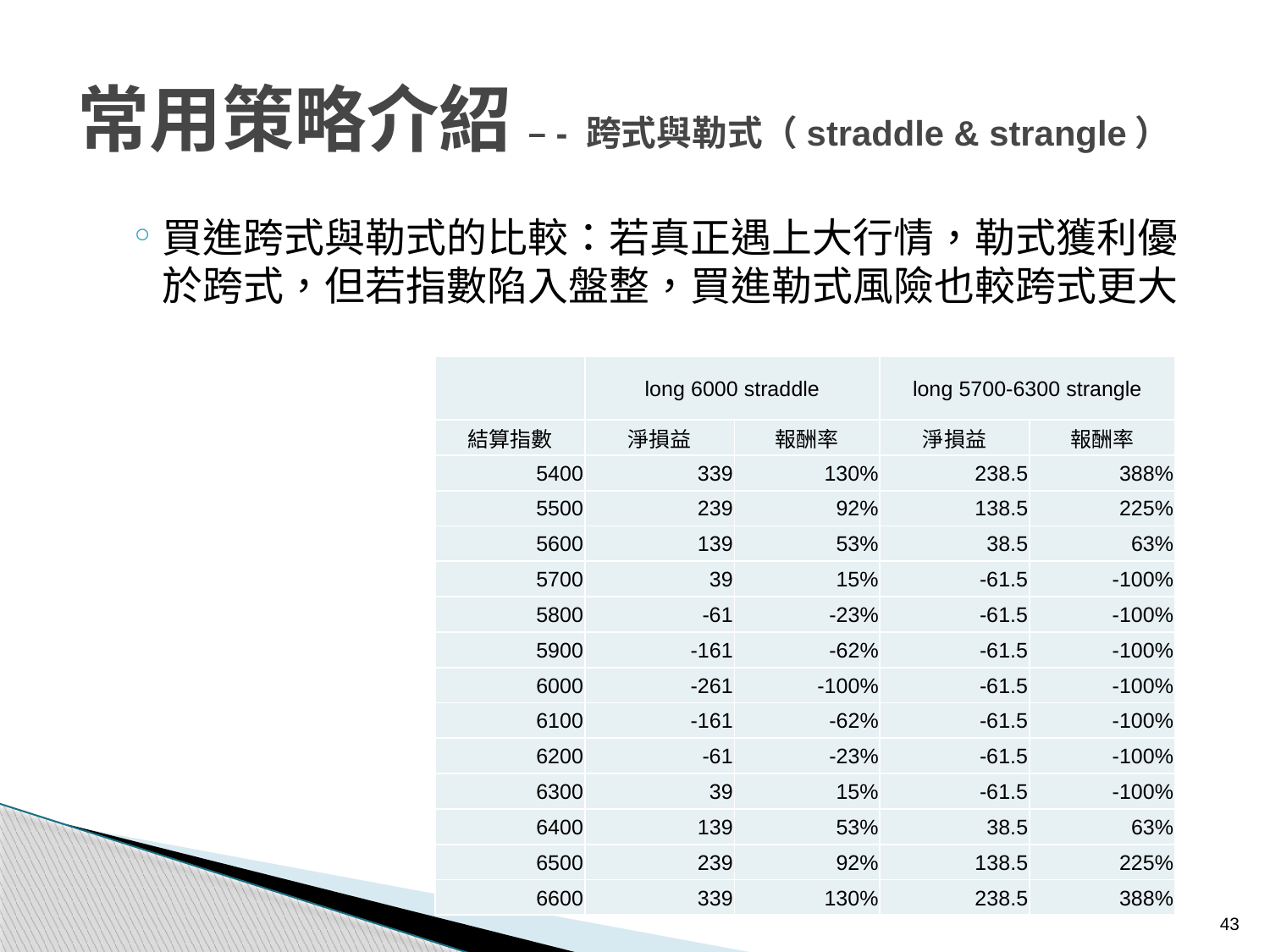

常用策略介紹 –- 跨式與勒式（straddle & strangle）
買進跨式與勒式的比較：若真正遇上大行情，勒式獲利優於跨式，但若指數陷入盤整，買進勒式風險也較跨式更大
|  | long 6000 straddle |  | long 5700-6300 strangle |  |
| --- | --- | --- | --- | --- |
| 結算指數 | 淨損益 | 報酬率 | 淨損益 | 報酬率 |
| 5400 | 339 | 130% | 238.5 | 388% |
| 5500 | 239 | 92% | 138.5 | 225% |
| 5600 | 139 | 53% | 38.5 | 63% |
| 5700 | 39 | 15% | -61.5 | -100% |
| 5800 | -61 | -23% | -61.5 | -100% |
| 5900 | -161 | -62% | -61.5 | -100% |
| 6000 | -261 | -100% | -61.5 | -100% |
| 6100 | -161 | -62% | -61.5 | -100% |
| 6200 | -61 | -23% | -61.5 | -100% |
| 6300 | 39 | 15% | -61.5 | -100% |
| 6400 | 139 | 53% | 38.5 | 63% |
| 6500 | 239 | 92% | 138.5 | 225% |
| 6600 | 339 | 130% | 238.5 | 388% |
43